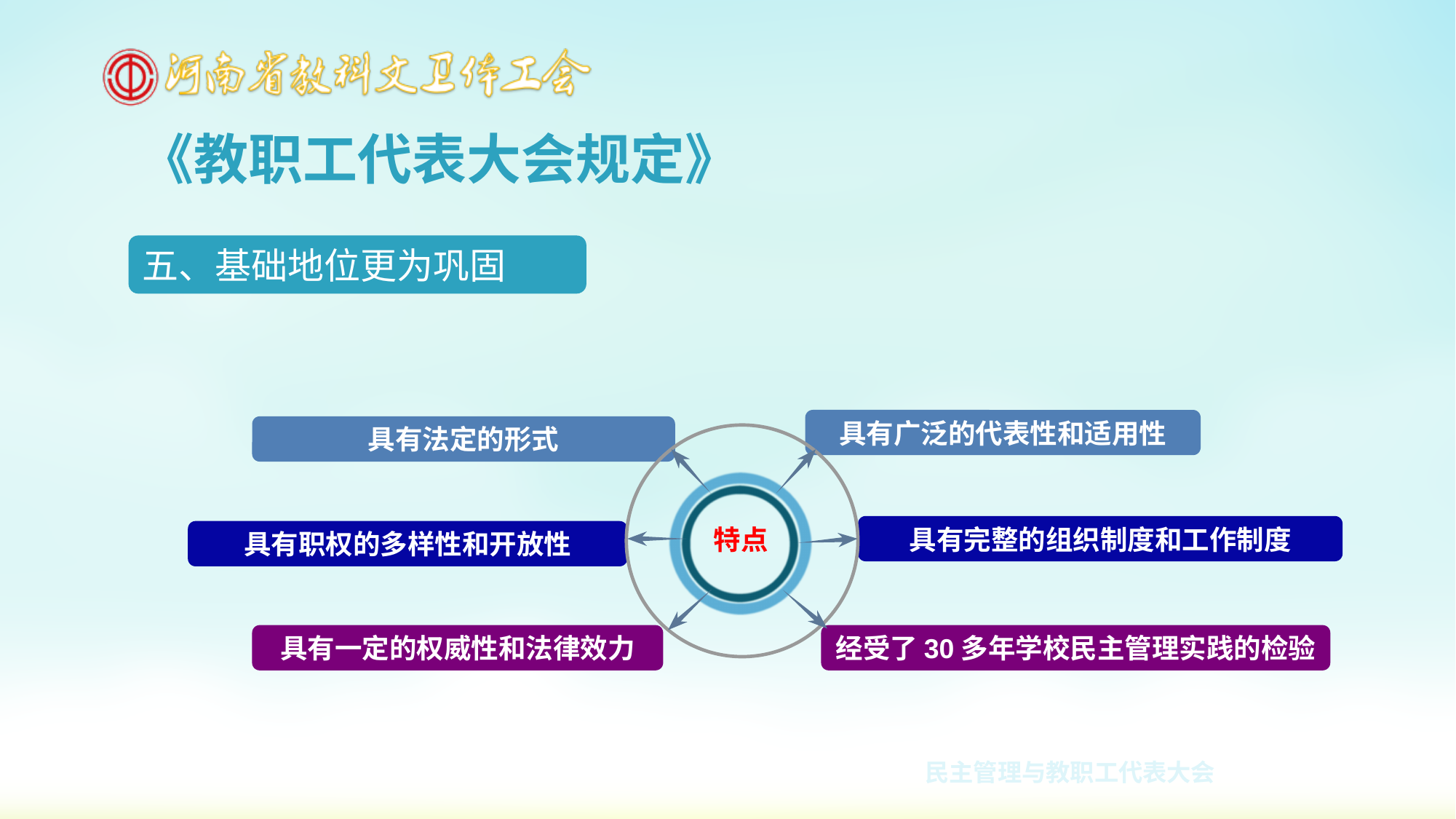

《教职工代表大会规定》
五、基础地位更为巩固
具有广泛的代表性和适用性
具有法定的形式

具有完整的组织制度和工作制度
特点
具有职权的多样性和开放性
具有一定的权威性和法律效力
经受了30多年学校民主管理实践的检验